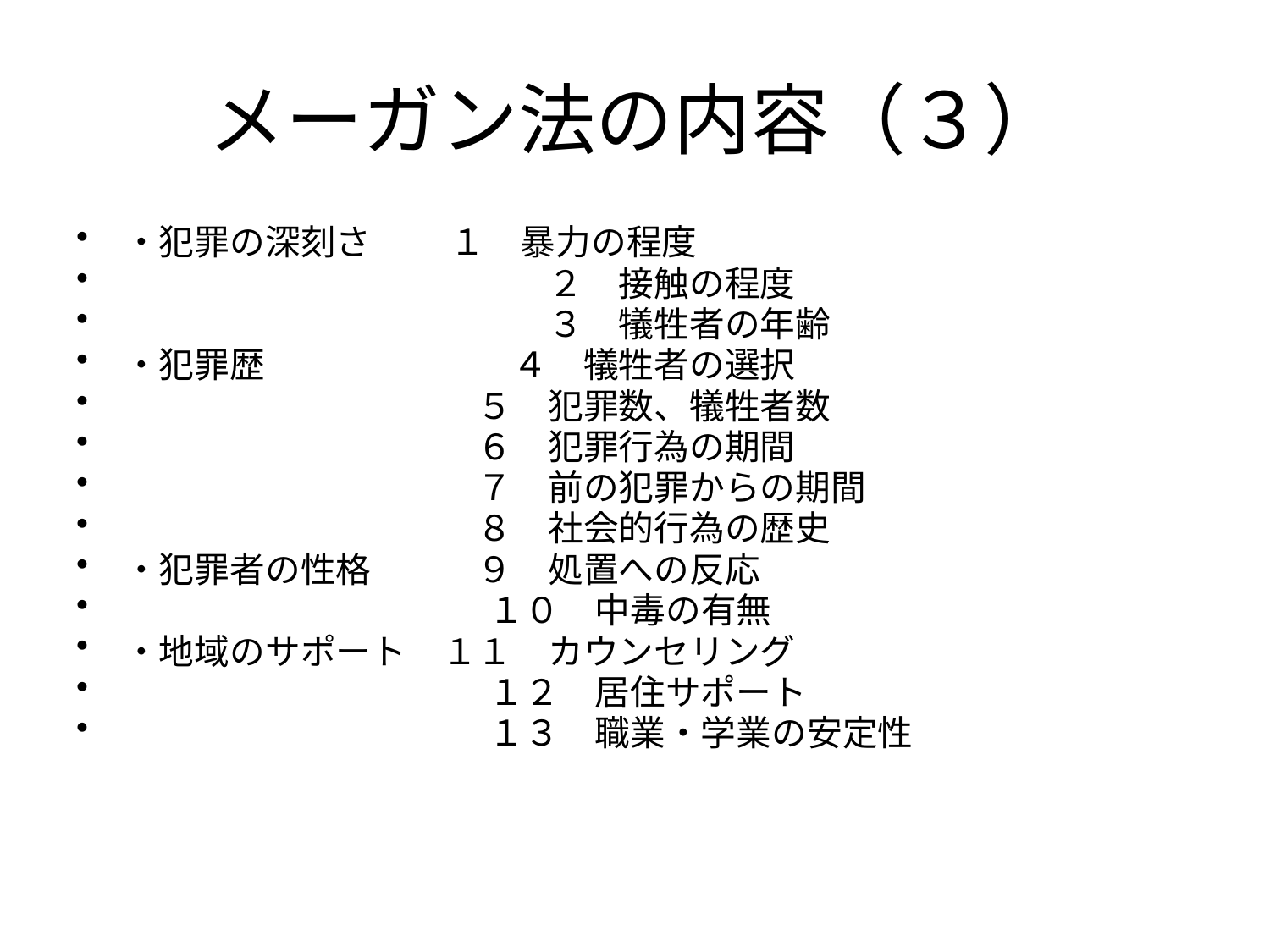

# メーガン法の内容（３）
・犯罪の深刻さ　　 １　暴力の程度
　　　　　　　　　　　　２　接触の程度
　　　　　　　　　　　　３　犠牲者の年齢
・犯罪歴　　　　　　　４　犠牲者の選択
　　　　　　　　　　５　犯罪数、犠牲者数
　　　　　　　　　　６　犯罪行為の期間
　　　　　　　　　　７　前の犯罪からの期間
　　　　　　　　　　８　社会的行為の歴史
・犯罪者の性格　　　９　処置への反応
　　　　　　　　　      １０　中毒の有無
・地域のサポート　１１　カウンセリング
　　　　　　　　　      １２　居住サポート
　　　　　　　　　      １３　職業・学業の安定性